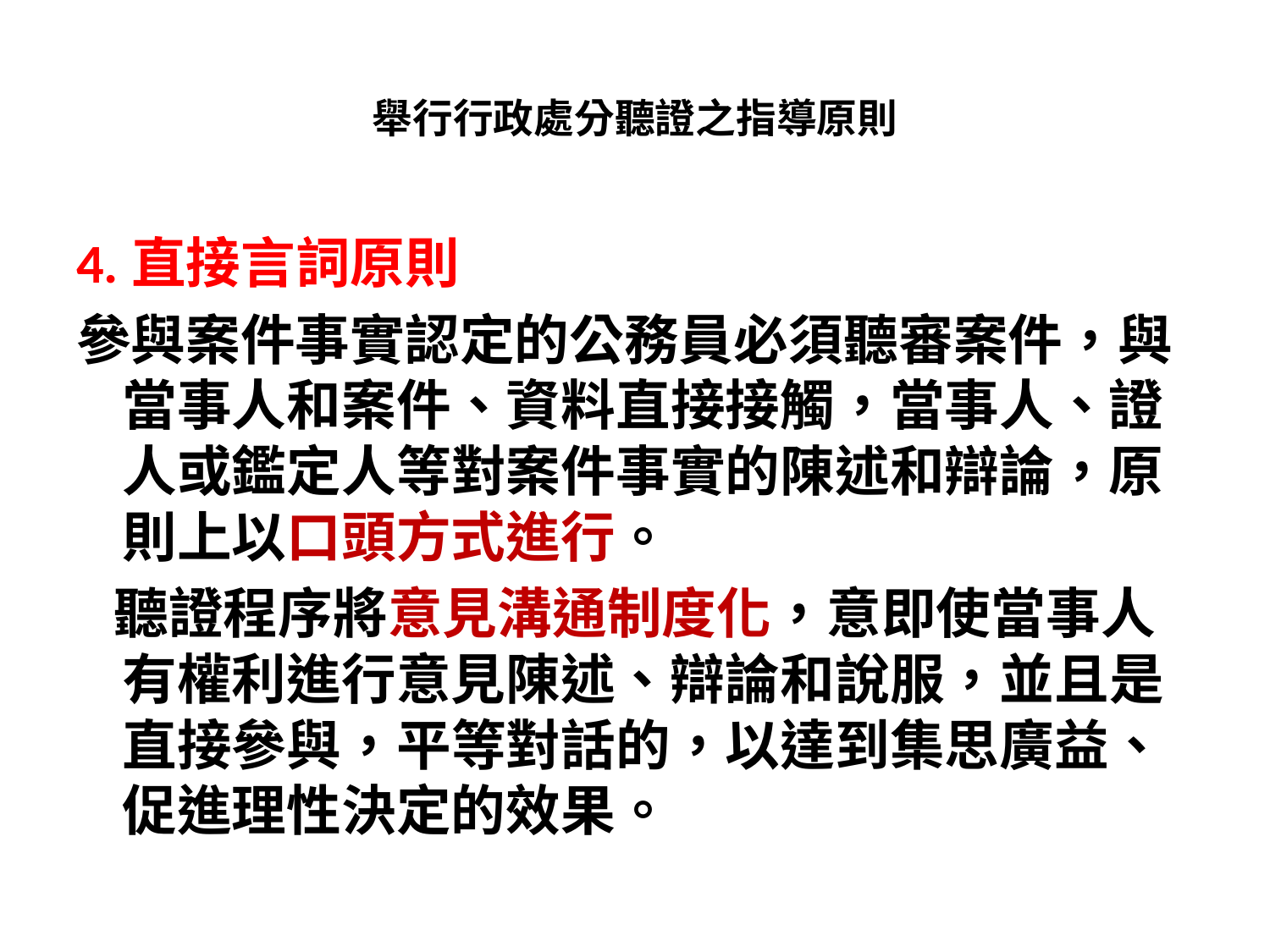

# 舉行行政處分聽證之指導原則
4.直接言詞原則
參與案件事實認定的公務員必須聽審案件，與當事人和案件、資料直接接觸，當事人、證人或鑑定人等對案件事實的陳述和辯論，原則上以口頭方式進行。
  聽證程序將意見溝通制度化，意即使當事人有權利進行意見陳述、辯論和說服，並且是直接參與，平等對話的，以達到集思廣益、促進理性決定的效果。